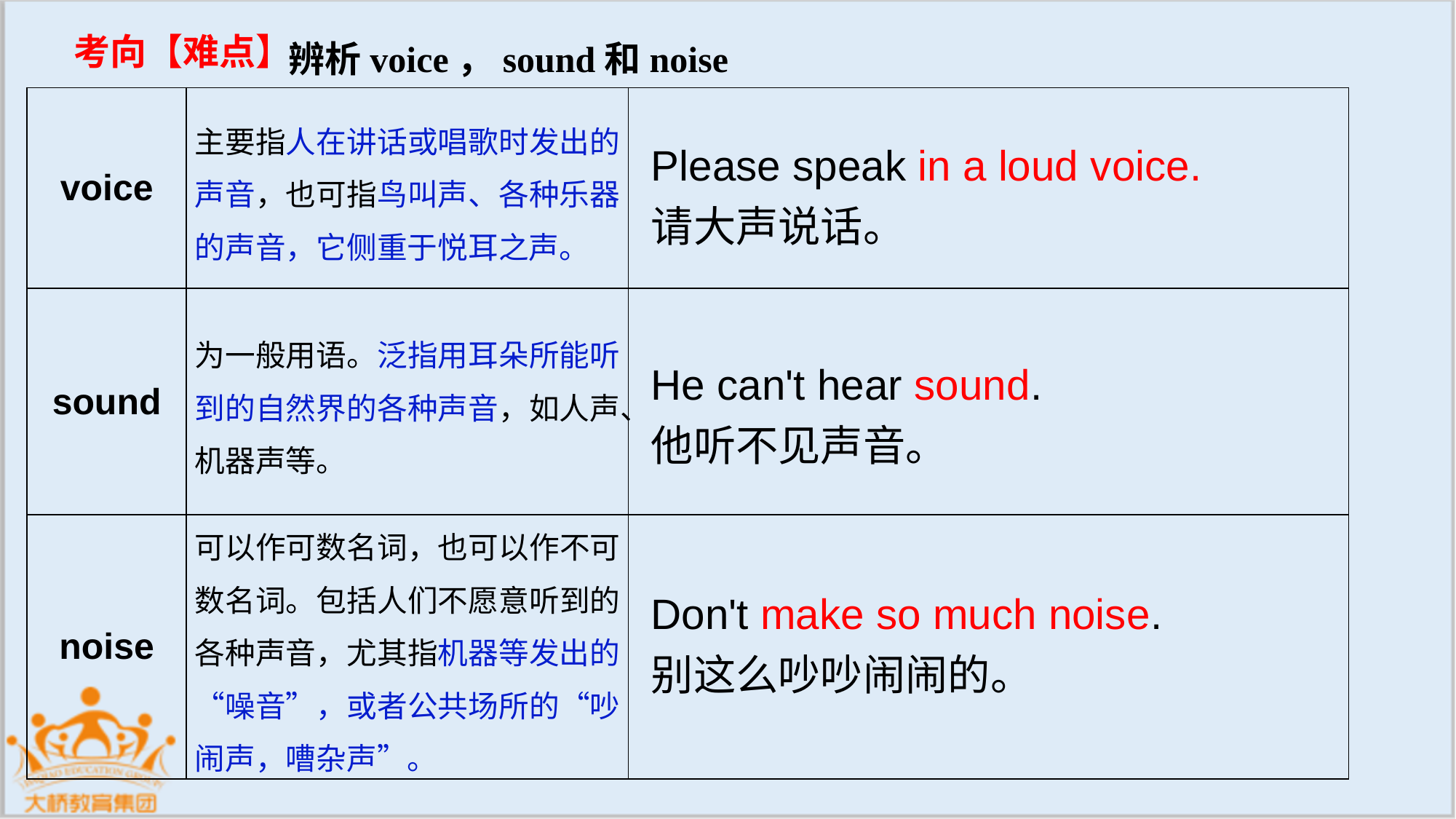

辨析voice，sound和noise
考向【难点】
| voice | 主要指人在讲话或唱歌时发出的声音，也可指鸟叫声、各种乐器的声音，它侧重于悦耳之声。 |  |
| --- | --- | --- |
| sound | 为一般用语。泛指用耳朵所能听到的自然界的各种声音，如人声、机器声等。 |  |
| noise | 可以作可数名词，也可以作不可数名词。包括人们不愿意听到的各种声音，尤其指机器等发出的“噪音”，或者公共场所的“吵闹声，嘈杂声”。 |  |
Please speak in a loud voice.
请大声说话。
He can't hear sound.
他听不见声音。
Don't make so much noise.
别这么吵吵闹闹的。